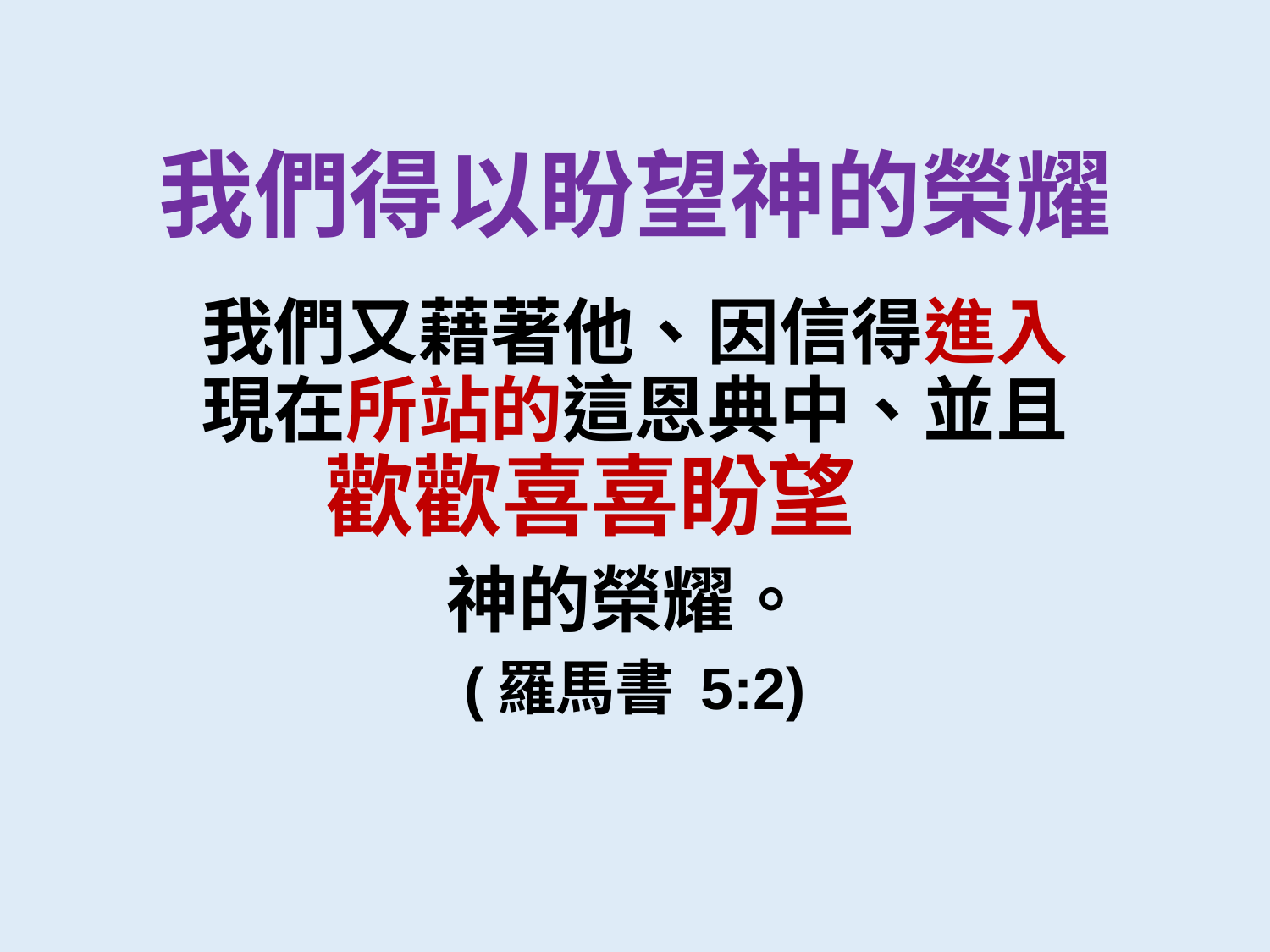

# 我們得以盼望神的榮耀
我們又藉著他、因信得進入現在所站的這恩典中、並且歡歡喜喜盼望
神的榮耀。
(羅馬書 5:2)